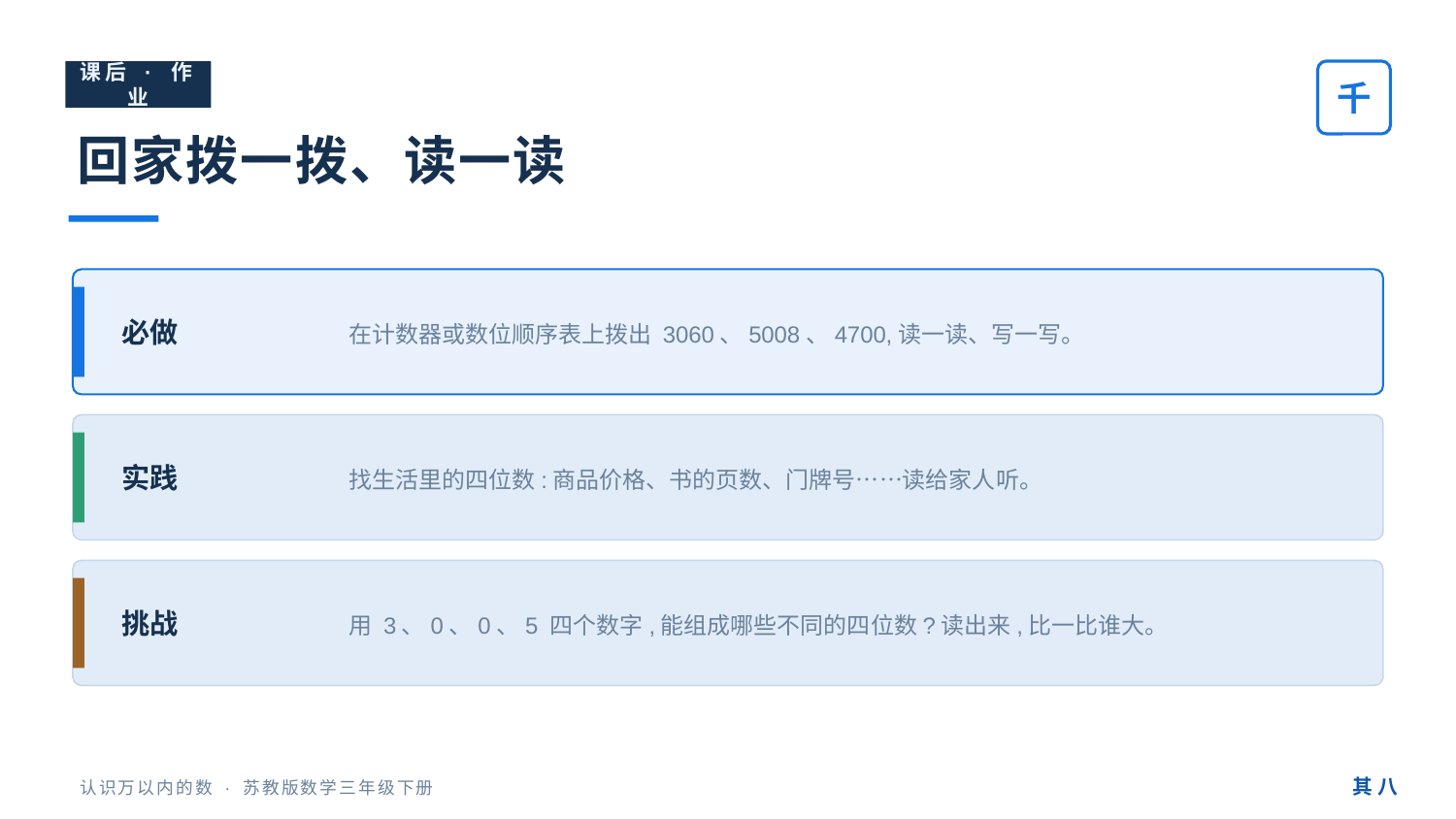

课后 · 作业
千

回家拨一拨、读一读

在计数器或数位顺序表上拨出 3060、5008、4700,读一读、写一写。
必做

找生活里的四位数:商品价格、书的页数、门牌号……读给家人听。
实践

用 3、0、0、5 四个数字,能组成哪些不同的四位数?读出来,比一比谁大。
挑战

其 八
认识万以内的数 · 苏教版数学三年级下册